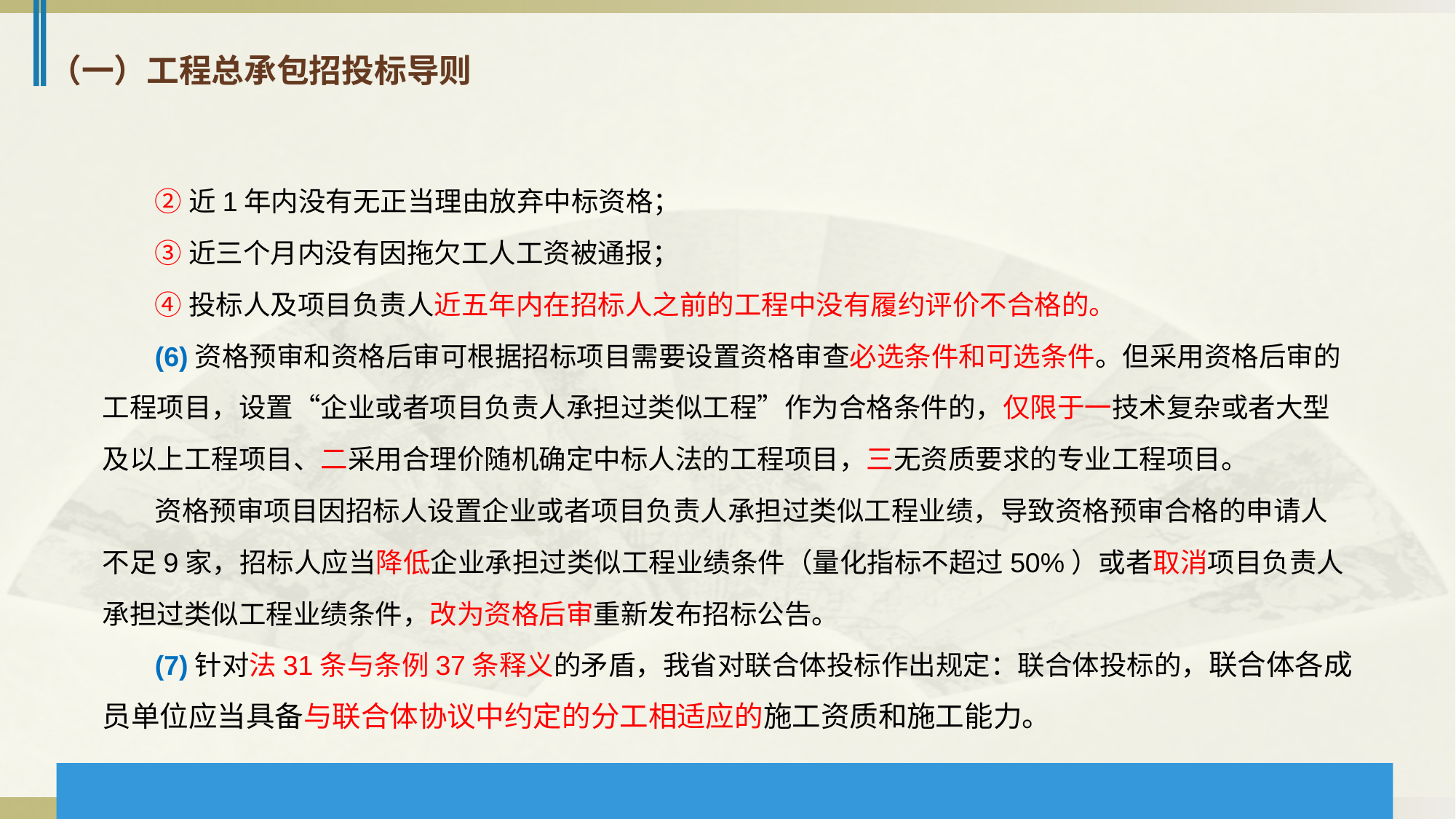

（一）工程总承包招投标导则
②近1年内没有无正当理由放弃中标资格；
③近三个月内没有因拖欠工人工资被通报；
④投标人及项目负责人近五年内在招标人之前的工程中没有履约评价不合格的。
(6)资格预审和资格后审可根据招标项目需要设置资格审查必选条件和可选条件。但采用资格后审的工程项目，设置“企业或者项目负责人承担过类似工程”作为合格条件的，仅限于一技术复杂或者大型及以上工程项目、二采用合理价随机确定中标人法的工程项目，三无资质要求的专业工程项目。
资格预审项目因招标人设置企业或者项目负责人承担过类似工程业绩，导致资格预审合格的申请人不足9家，招标人应当降低企业承担过类似工程业绩条件（量化指标不超过50%）或者取消项目负责人承担过类似工程业绩条件，改为资格后审重新发布招标公告。
(7)针对法31条与条例37条释义的矛盾，我省对联合体投标作出规定：联合体投标的，联合体各成员单位应当具备与联合体协议中约定的分工相适应的施工资质和施工能力。